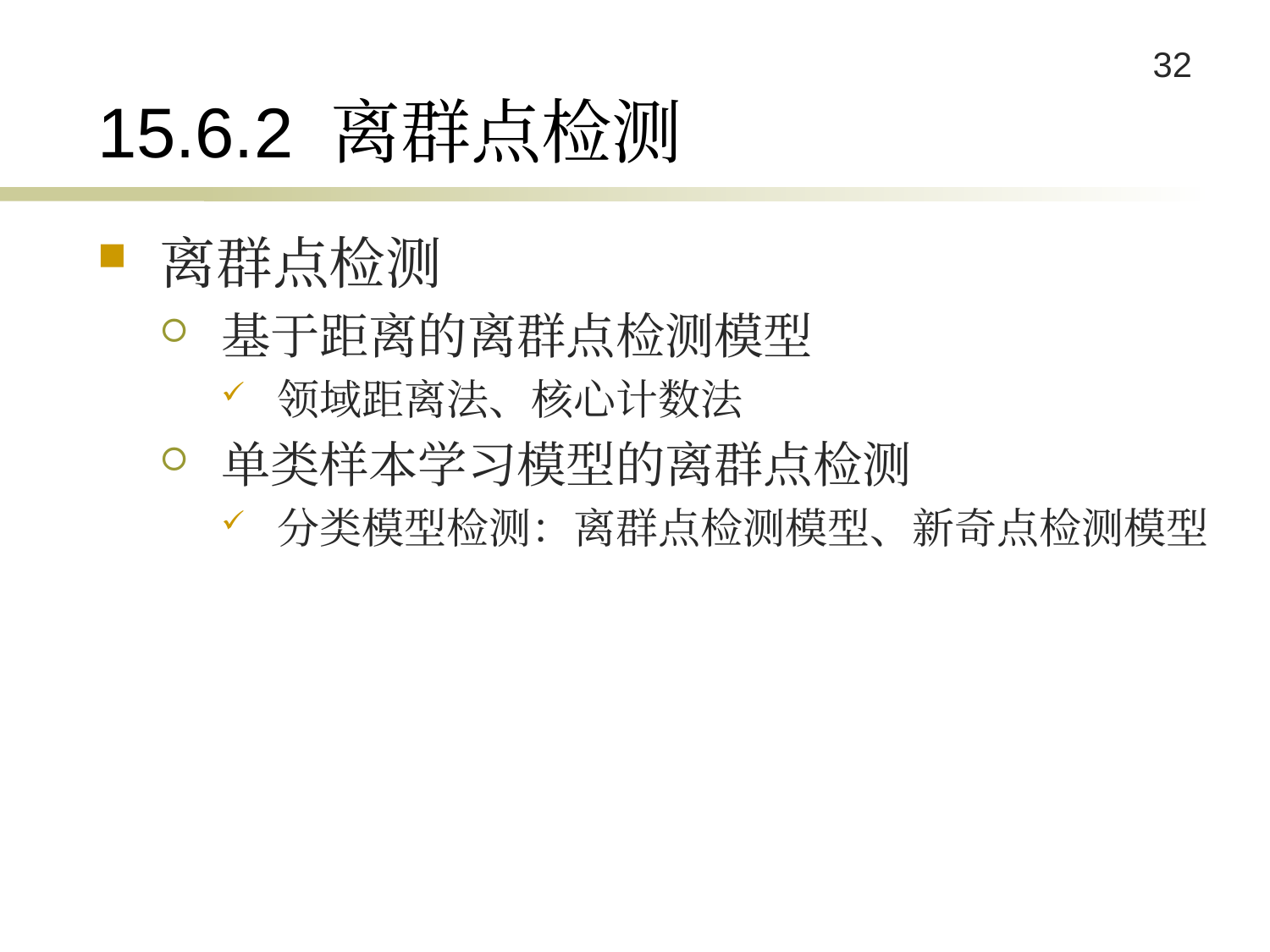

# 15.6.2 离群点检测
离群点检测
基于距离的离群点检测模型
领域距离法、核心计数法
单类样本学习模型的离群点检测
分类模型检测：离群点检测模型、新奇点检测模型